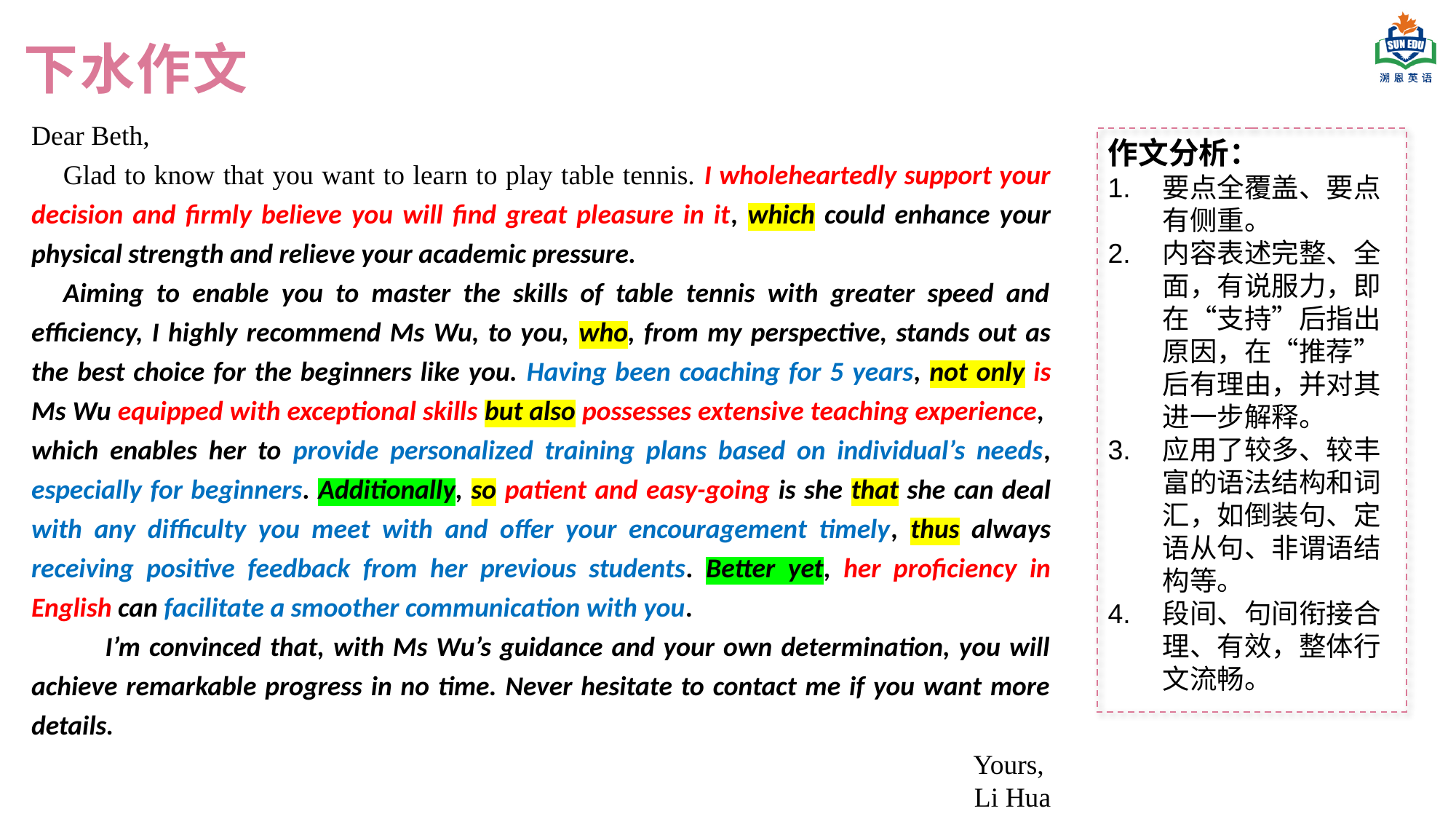

下水作文
Dear Beth,
Glad to know that you want to learn to play table tennis. I wholeheartedly support your decision and firmly believe you will find great pleasure in it, which could enhance your physical strength and relieve your academic pressure.
Aiming to enable you to master the skills of table tennis with greater speed and efficiency, I highly recommend Ms Wu, to you, who, from my perspective, stands out as the best choice for the beginners like you. Having been coaching for 5 years, not only is Ms Wu equipped with exceptional skills but also possesses extensive teaching experience,  which enables her to provide personalized training plans based on individual’s needs, especially for beginners. Additionally, so patient and easy-going is she that she can deal with any difficulty you meet with and offer your encouragement timely, thus always receiving positive feedback from her previous students. Better yet, her proficiency in English can facilitate a smoother communication with you.
     I’m convinced that, with Ms Wu’s guidance and your own determination, you will achieve remarkable progress in no time. Never hesitate to contact me if you want more details.
 Yours,
Li Hua

作文分析：
要点全覆盖、要点有侧重。
内容表述完整、全面，有说服力，即在“支持”后指出原因，在“推荐”后有理由，并对其进一步解释。
应用了较多、较丰富的语法结构和词汇，如倒装句、定语从句、非谓语结构等。
段间、句间衔接合理、有效，整体行文流畅。